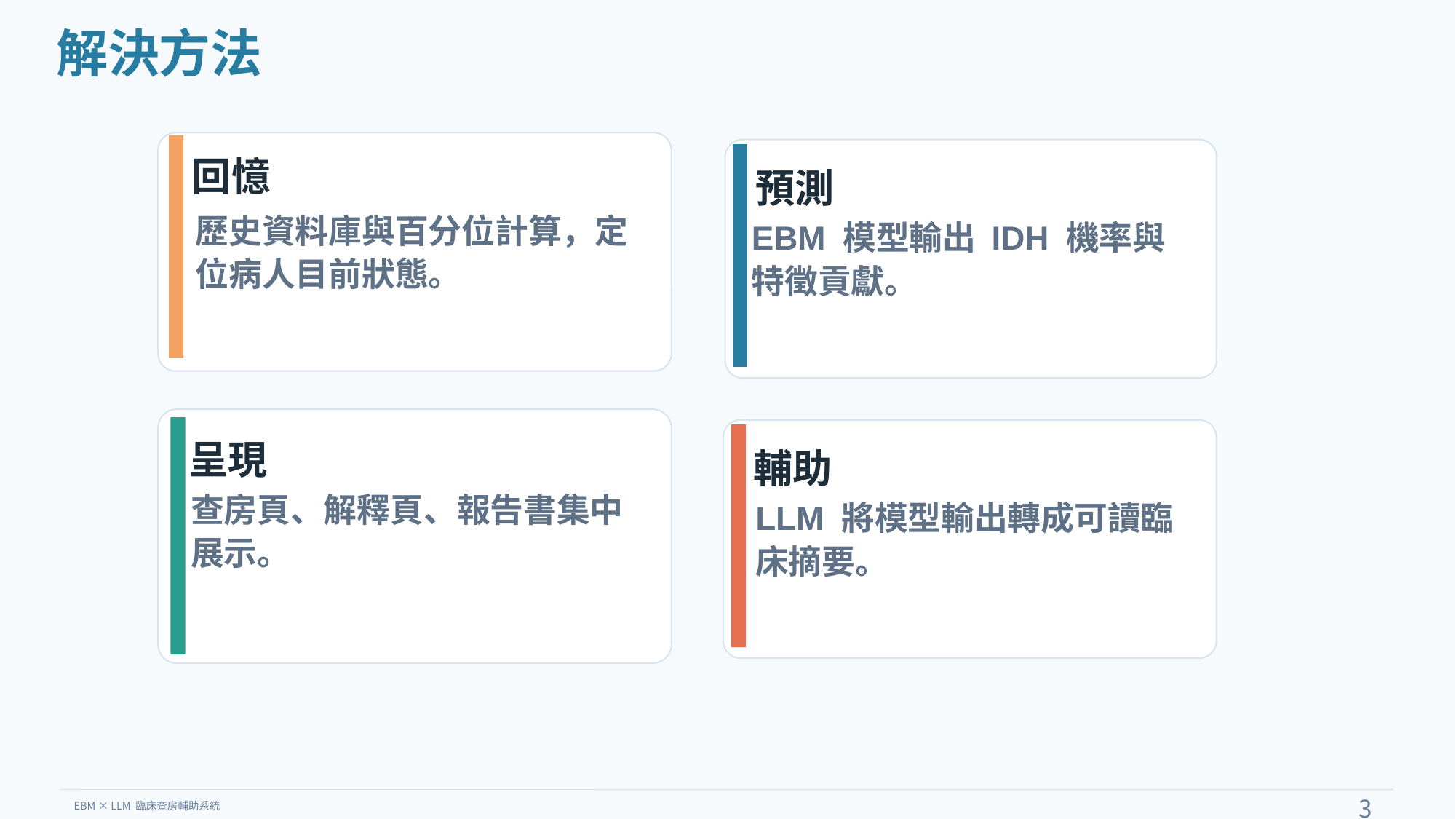

解決方法

回憶
預測
歷史資料庫與百分位計算，定位病人目前狀態。
EBM 模型輸出 IDH 機率與特徵貢獻。

呈現
輔助
查房頁、解釋頁、報告書集中展示。
LLM 將模型輸出轉成可讀臨床摘要。
3